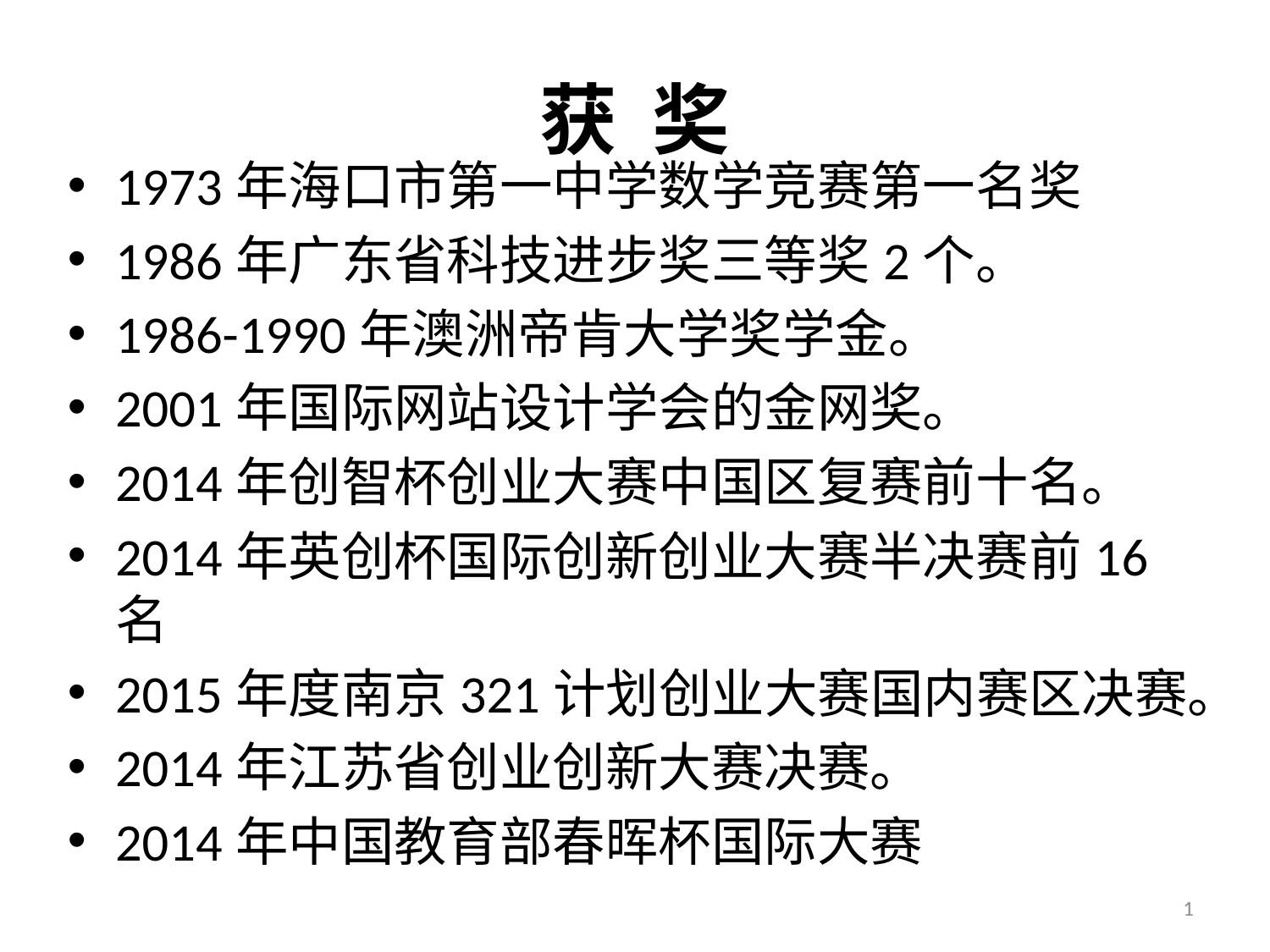

# 获  奖
1973年海口市第一中学数学竞赛第一名奖
1986年广东省科技进步奖三等奖2个。
1986-1990年澳洲帝肯大学奖学金。
2001年国际网站设计学会的金网奖。
2014年创智杯创业大赛中国区复赛前十名。
2014年英创杯国际创新创业大赛半决赛前16名
2015年度南京321计划创业大赛国内赛区决赛。
2014年江苏省创业创新大赛决赛。
2014年中国教育部春晖杯国际大赛

1